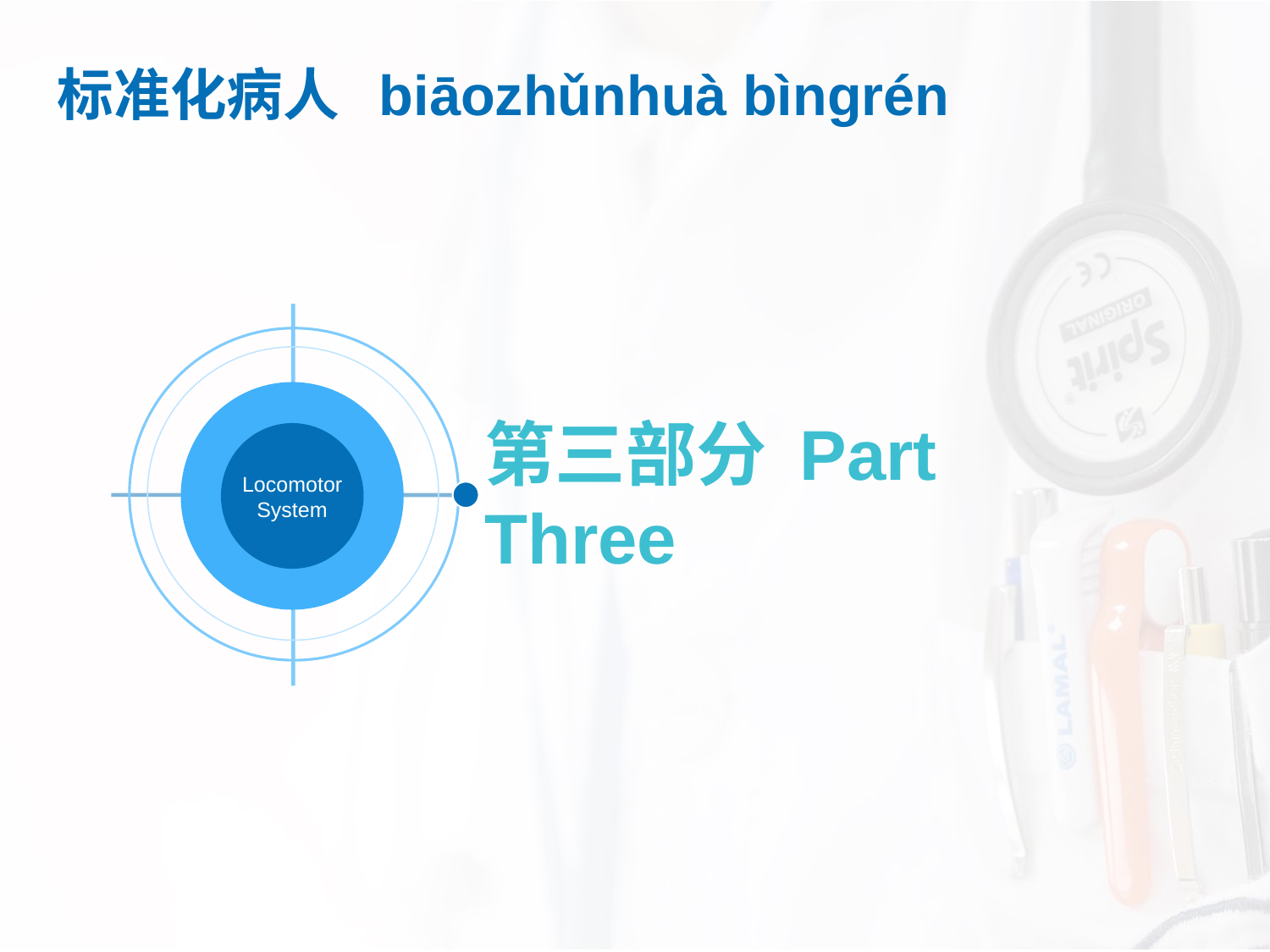

标准化病人  biāozhǔnhuà bìngrén

Locomotor System

第三部分 Part Three